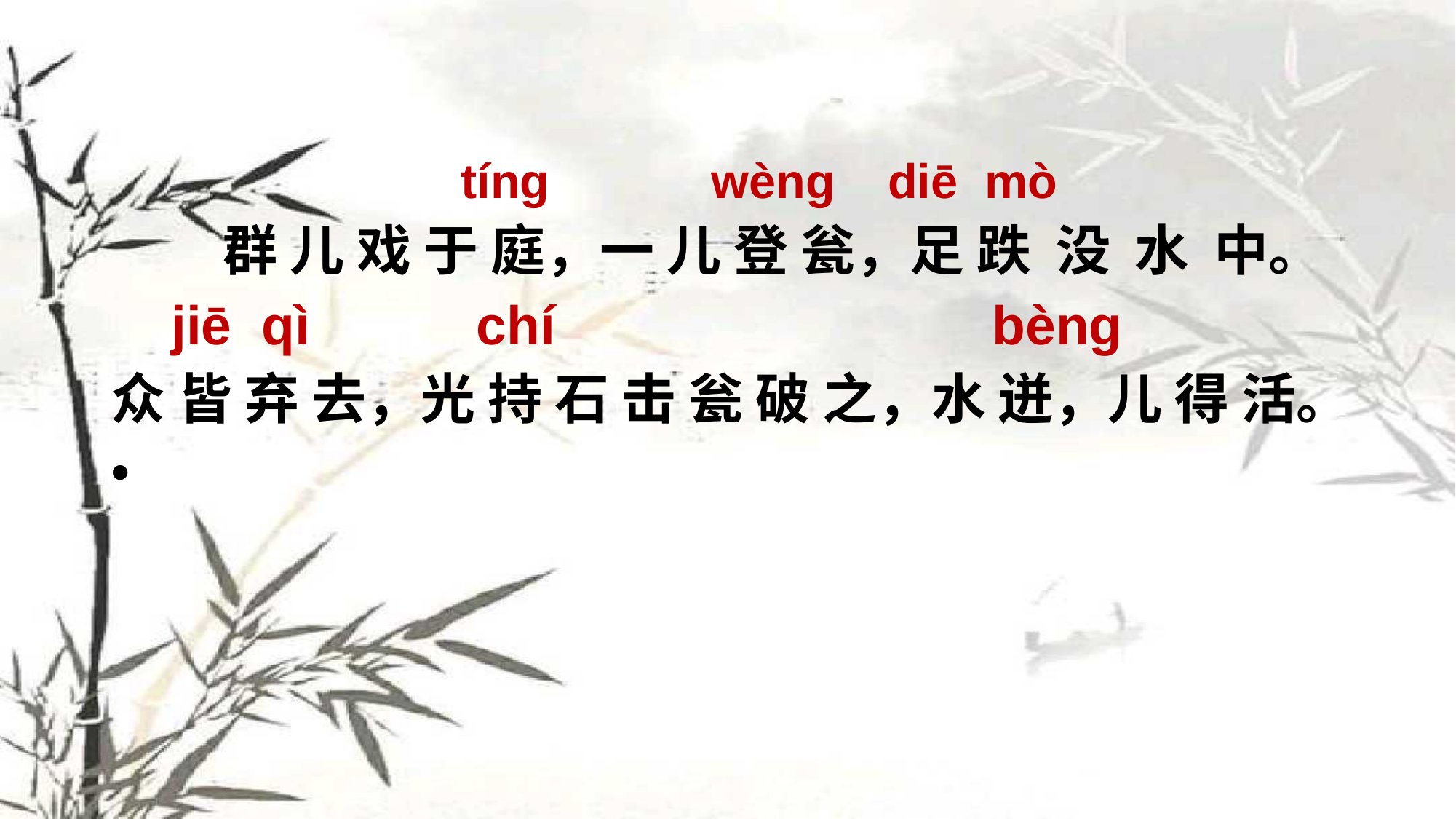

# tíng            wèng       diē  mò
        群 儿 戏 于 庭，一 儿 登 瓮，足 跌  没  水  中。
    jiē  qì           chí                             bèng
众 皆 弃 去，光 持 石 击 瓮 破 之，水 迸，儿 得 活。